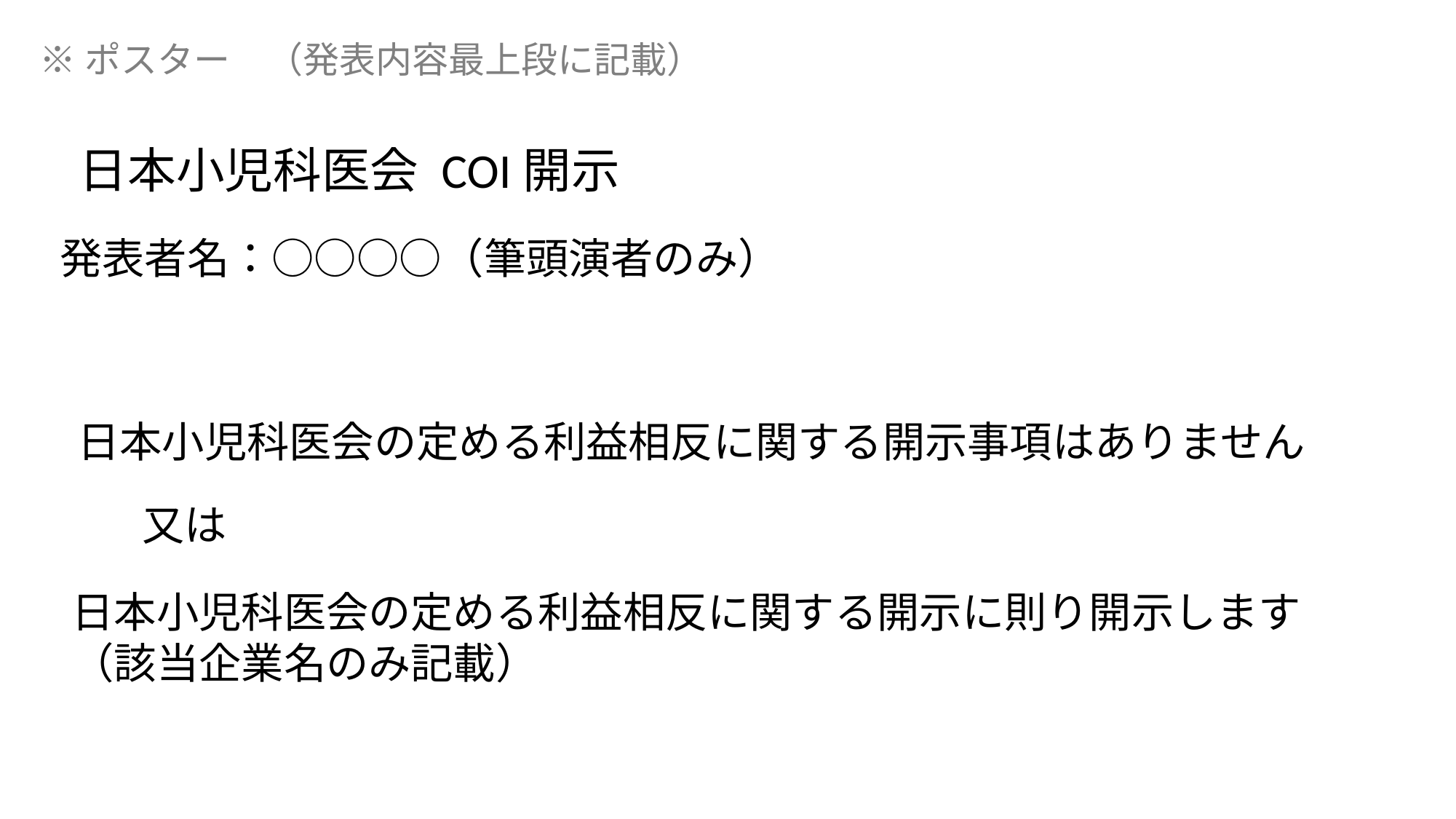

※ポスター　（発表内容最上段に記載）
日本小児科医会 COI開示
発表者名：○○○○（筆頭演者のみ）
日本小児科医会の定める利益相反に関する開示事項はありません
又は
日本小児科医会の定める利益相反に関する開示に則り開示します
（該当企業名のみ記載）